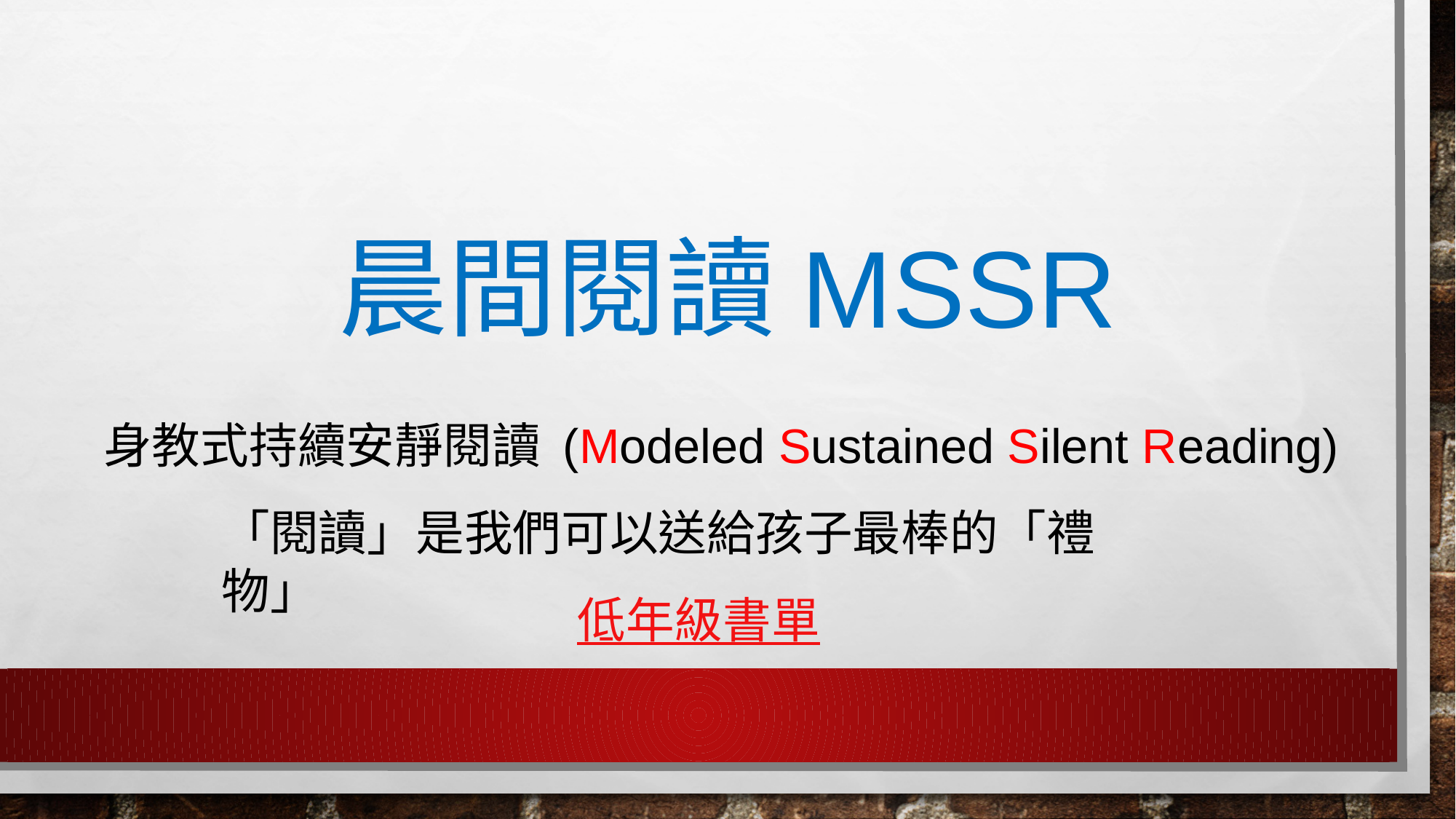

晨間閱讀MSSR
身教式持續安靜閱讀 (Modeled Sustained Silent Reading)
「閱讀」是我們可以送給孩子最棒的「禮物」
低年級書單